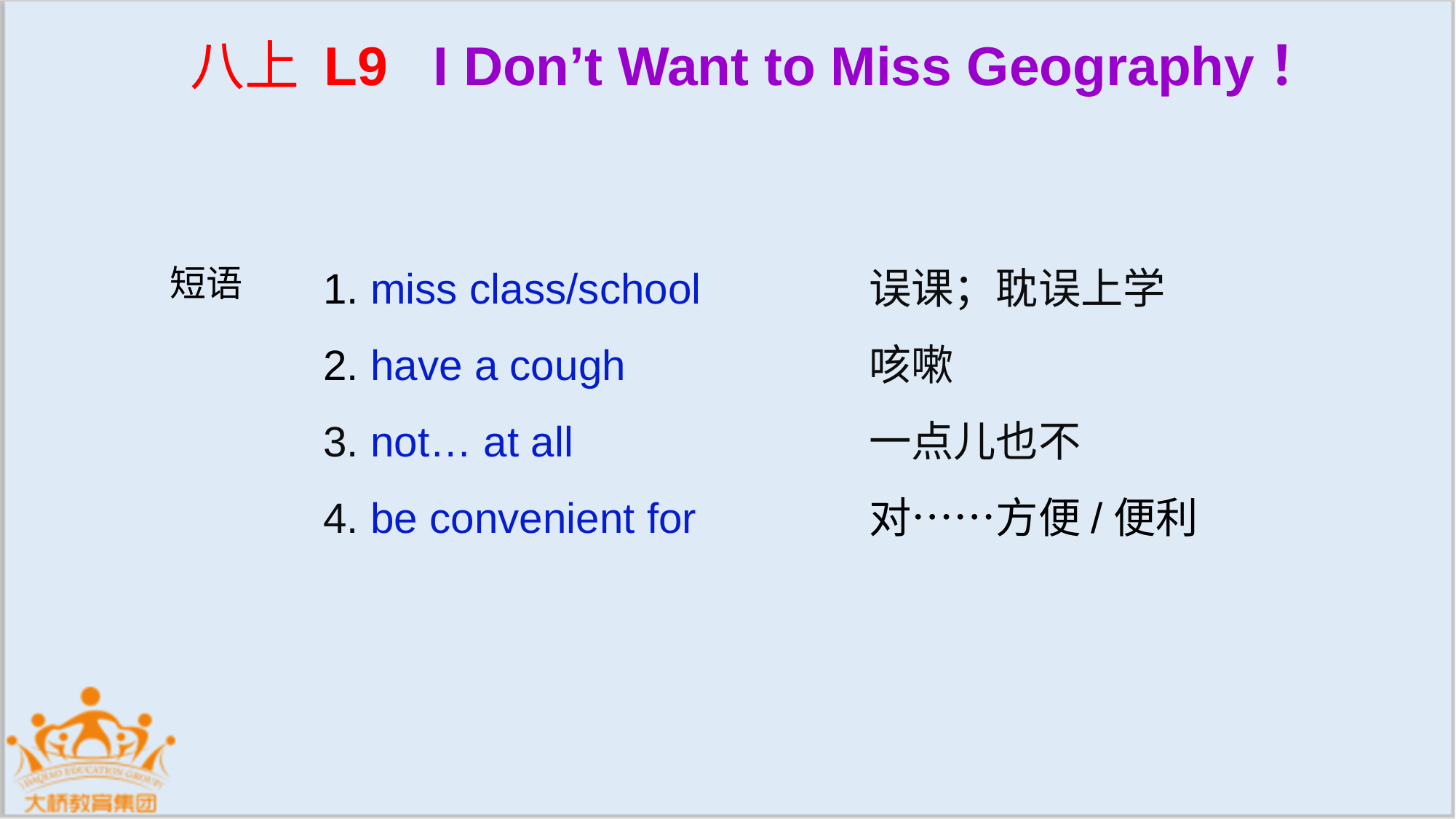

八上 L9   I Don’t Want to Miss Geography！
1. miss class/school  		误课；耽误上学
2. have a cough    		咳嗽
3. not… at all  			一点儿也不
4. be convenient for		对……方便/便利
短语